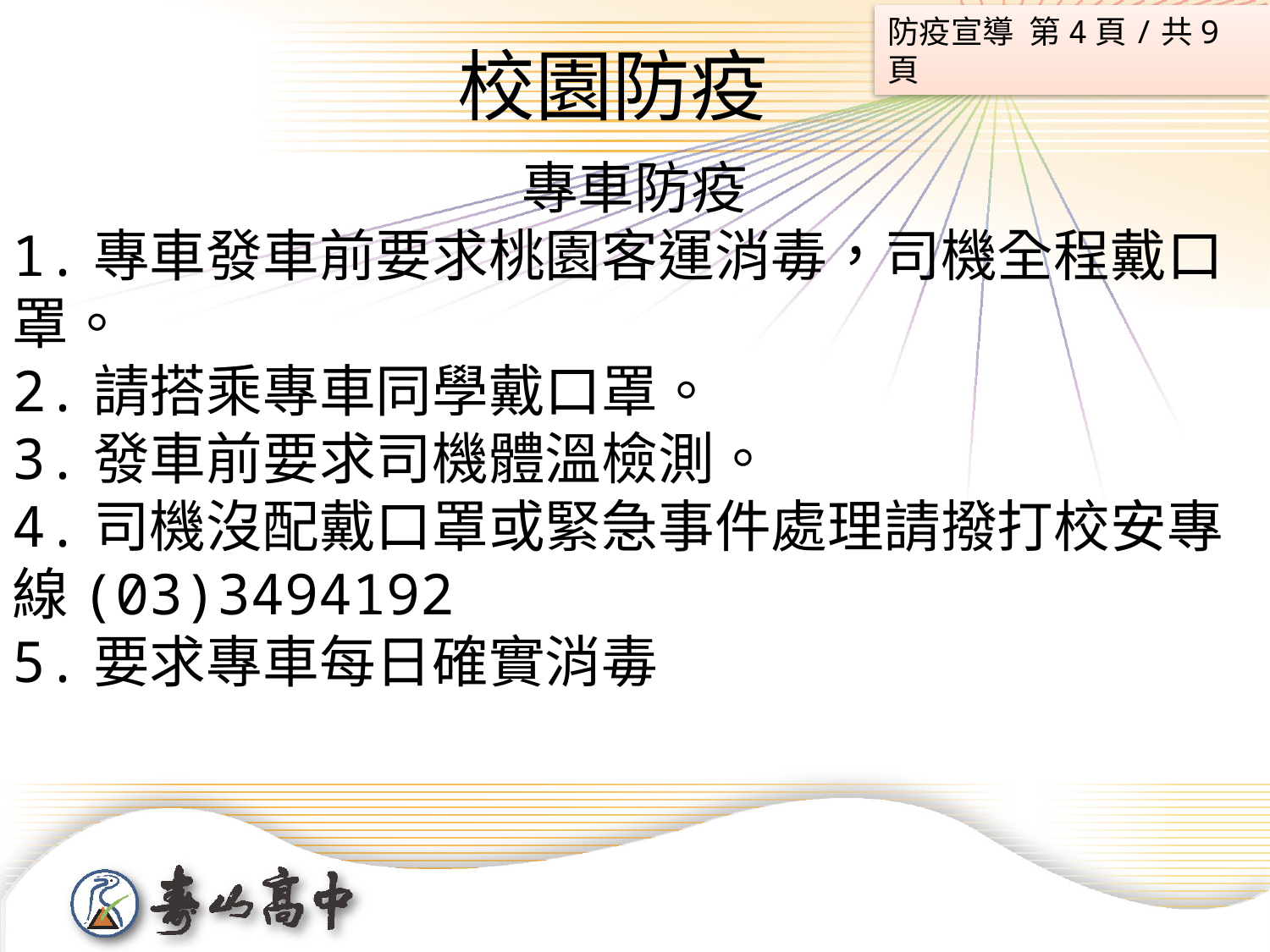

防疫宣導  第4頁/共9頁
校園防疫
專車防疫
1.專車發車前要求桃園客運消毒，司機全程戴口罩。
2.請搭乘專車同學戴口罩。
3.發車前要求司機體溫檢測。
4.司機沒配戴口罩或緊急事件處理請撥打校安專線(03)3494192
5.要求專車每日確實消毒